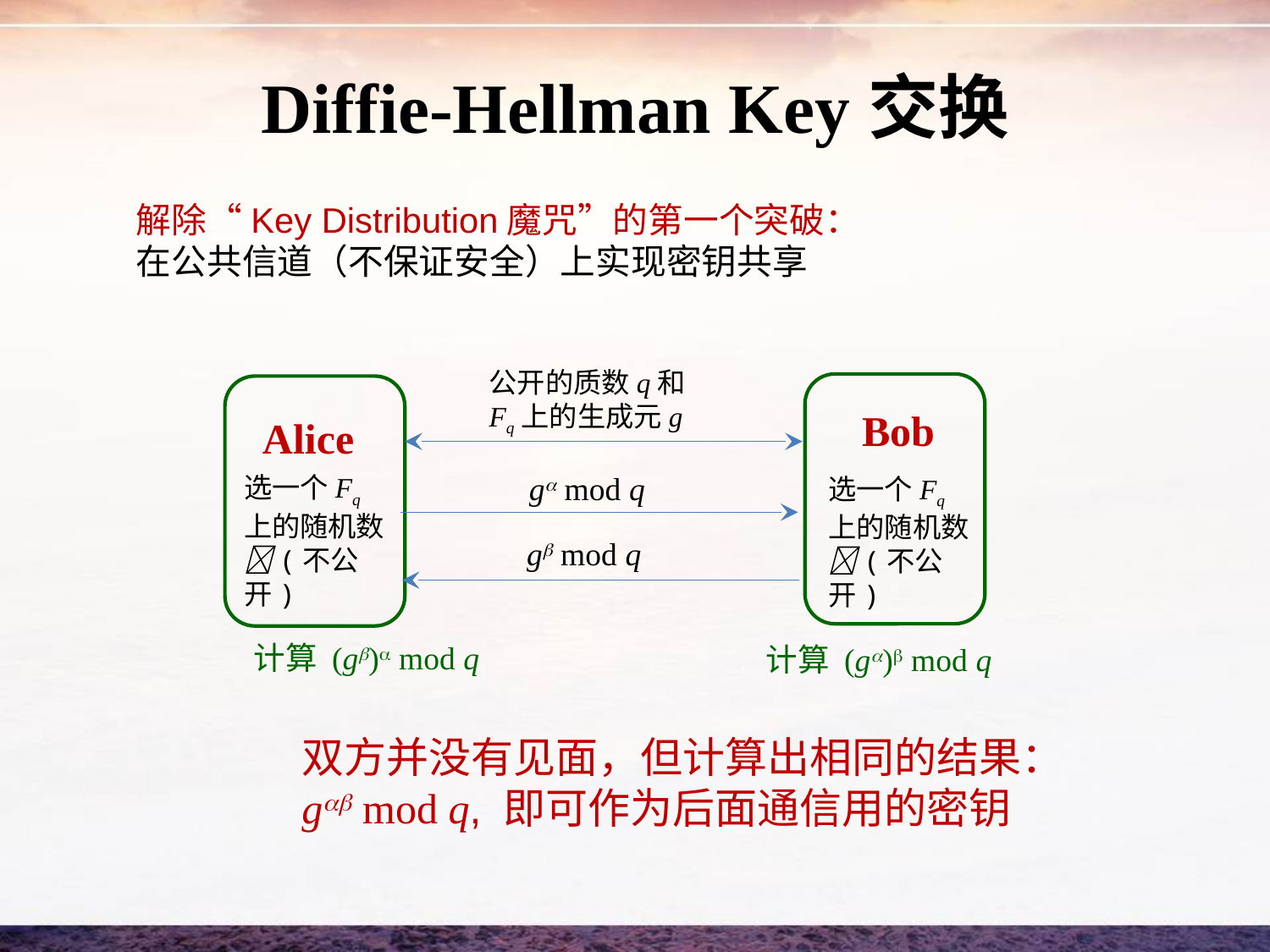

# Diffie-Hellman Key交换
解除“Key Distribution魔咒”的第一个突破：
在公共信道（不保证安全）上实现密钥共享
公开的质数q和Fq上的生成元g

Bob
Alice
gα mod q
选一个Fq上的随机数α(不公开)
选一个Fq上的随机数β(不公开)
gβ mod q
计算 (gβ)α mod q
计算 (gα)β mod q
双方并没有见面，但计算出相同的结果：gαβ mod q, 即可作为后面通信用的密钥